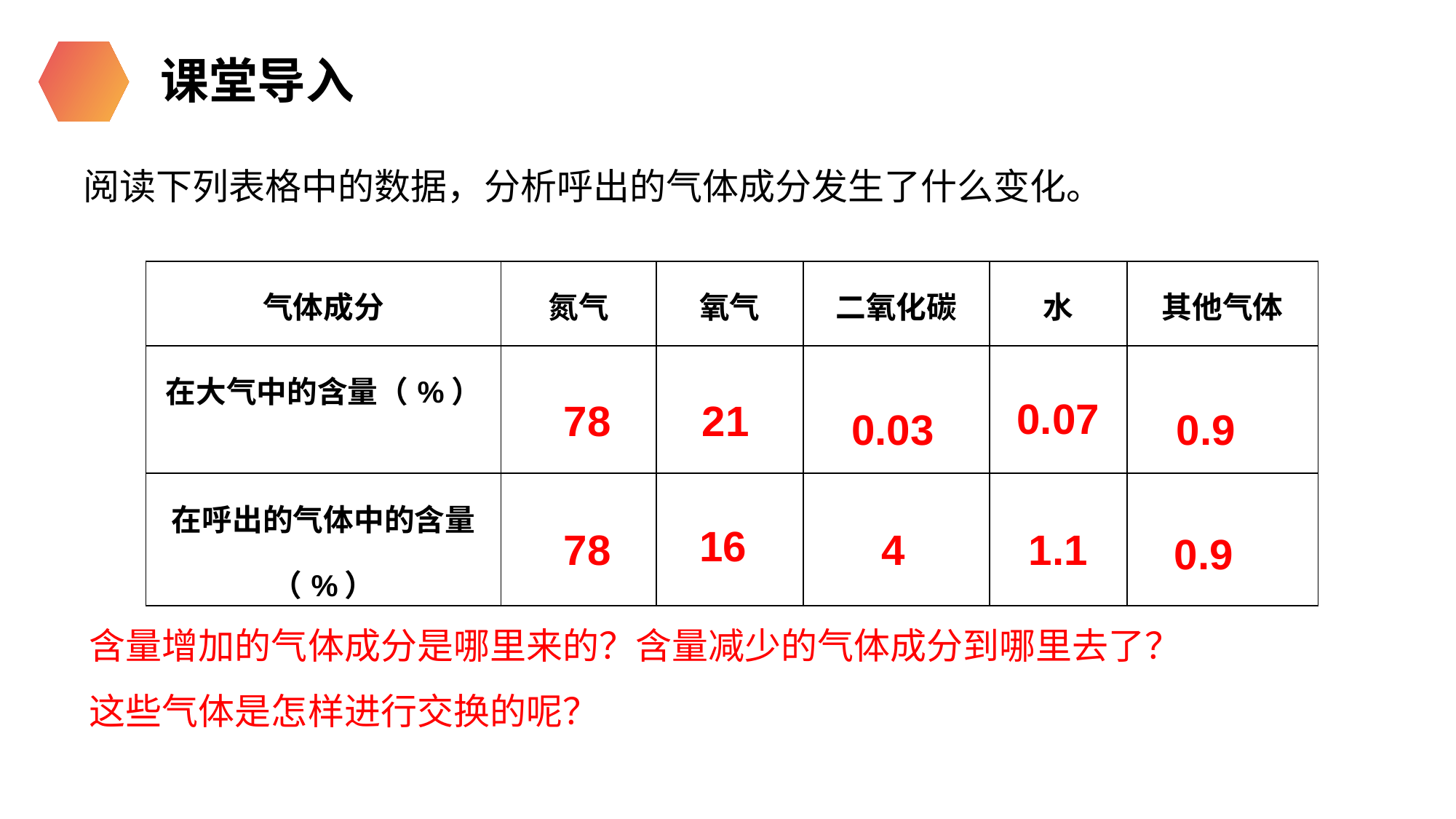

课堂导入
     阅读下列表格中的数据，分析呼出的气体成分发生了什么变化。
| 气体成分 | 氮气 | 氧气 | 二氧化碳 | 水 | 其他气体 |
| --- | --- | --- | --- | --- | --- |
| 在大气中的含量（%） |  |  |  |  |  |
| 在呼出的气体中的含量（%） |  |  |  |  |  |
0.07
78
21
0.03
0.9
16
1.1
78
4
0.9
含量增加的气体成分是哪里来的？含量减少的气体成分到哪里去了？这些气体是怎样进行交换的呢？